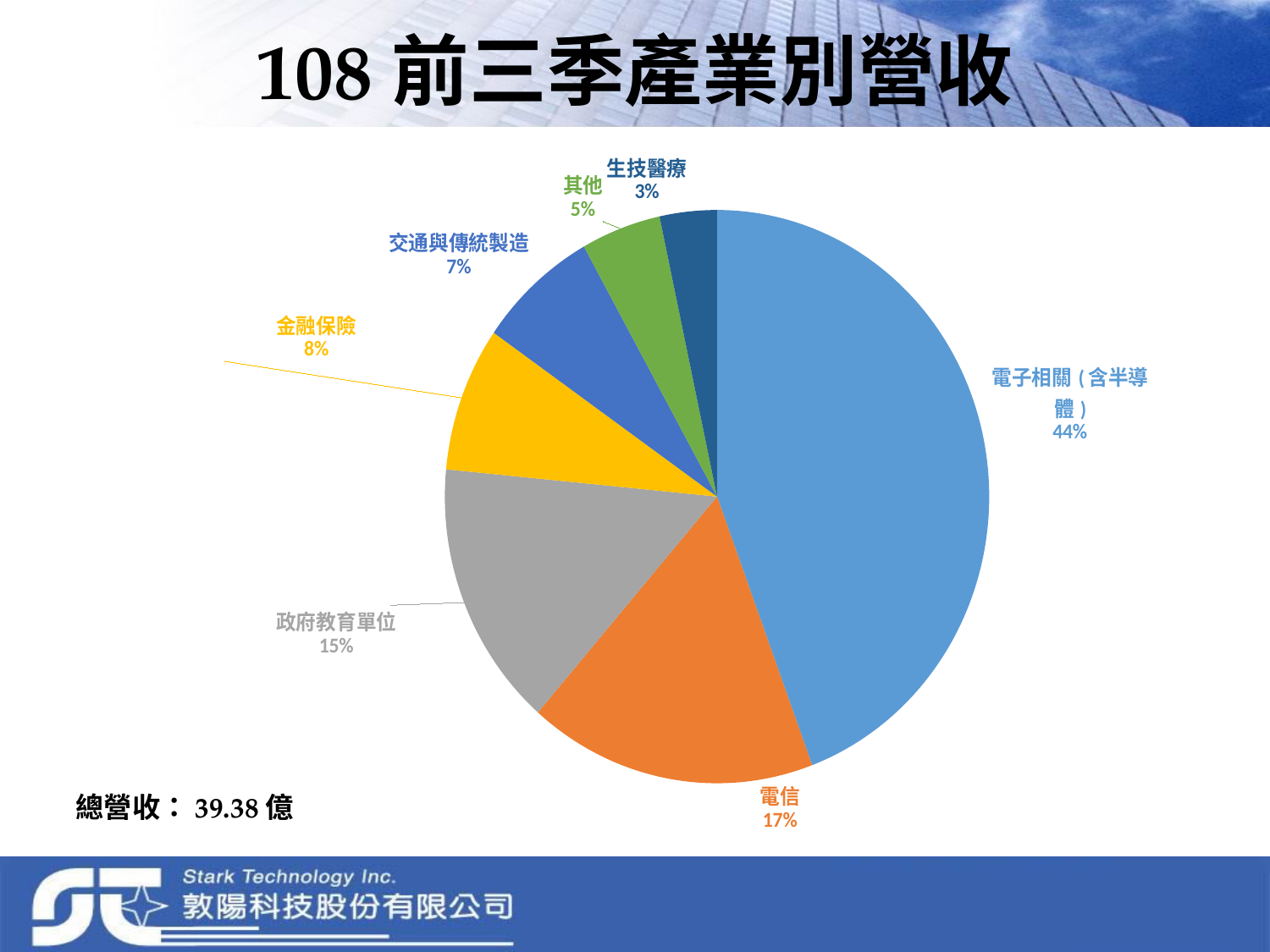

# 108前三季產業別營收

### Chart

| Category |
|---|

### Chart

| Category | 108Q3 |
|---|---|
| 電子相關(含半導體) | 0.4432113631175069 |
| 電信 | 0.17107822164184225 |
| 政府教育單位 | 0.15090244691853544 |
| 金融保險 | 0.08167924511203994 |
| 交通與傳統製造 | 0.07179343362032542 |
| 其他 | 0.04743297680440988 |
| 生技醫療 | 0.03390231278534006 |
總營收：39.38億